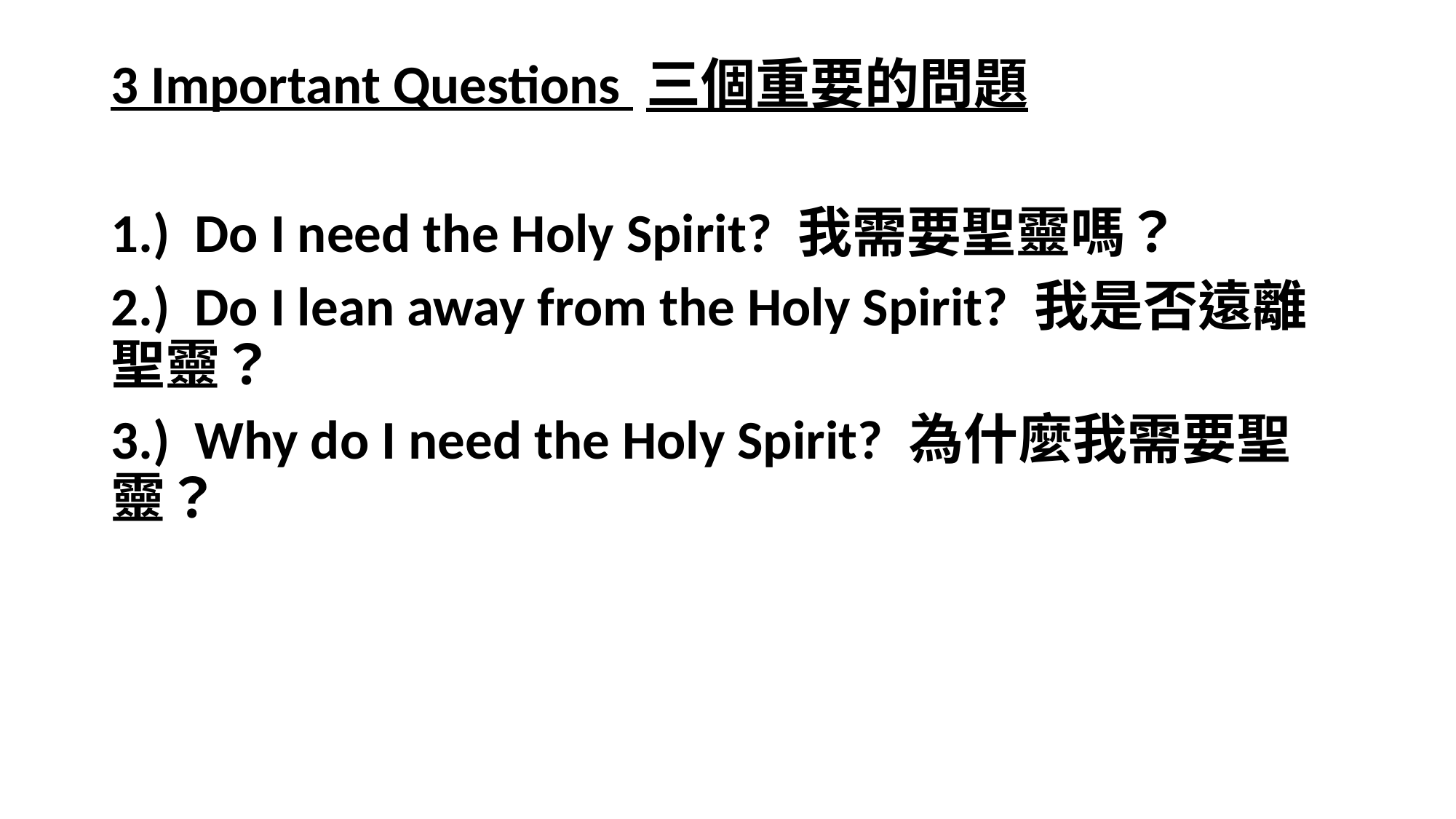

3 Important Questions 三個重要的問題

1.)  Do I need the Holy Spirit? 我需要聖靈嗎？
2.)  Do I lean away from the Holy Spirit? 我是否遠離聖靈？
3.)  Why do I need the Holy Spirit? 為什麼我需要聖靈？